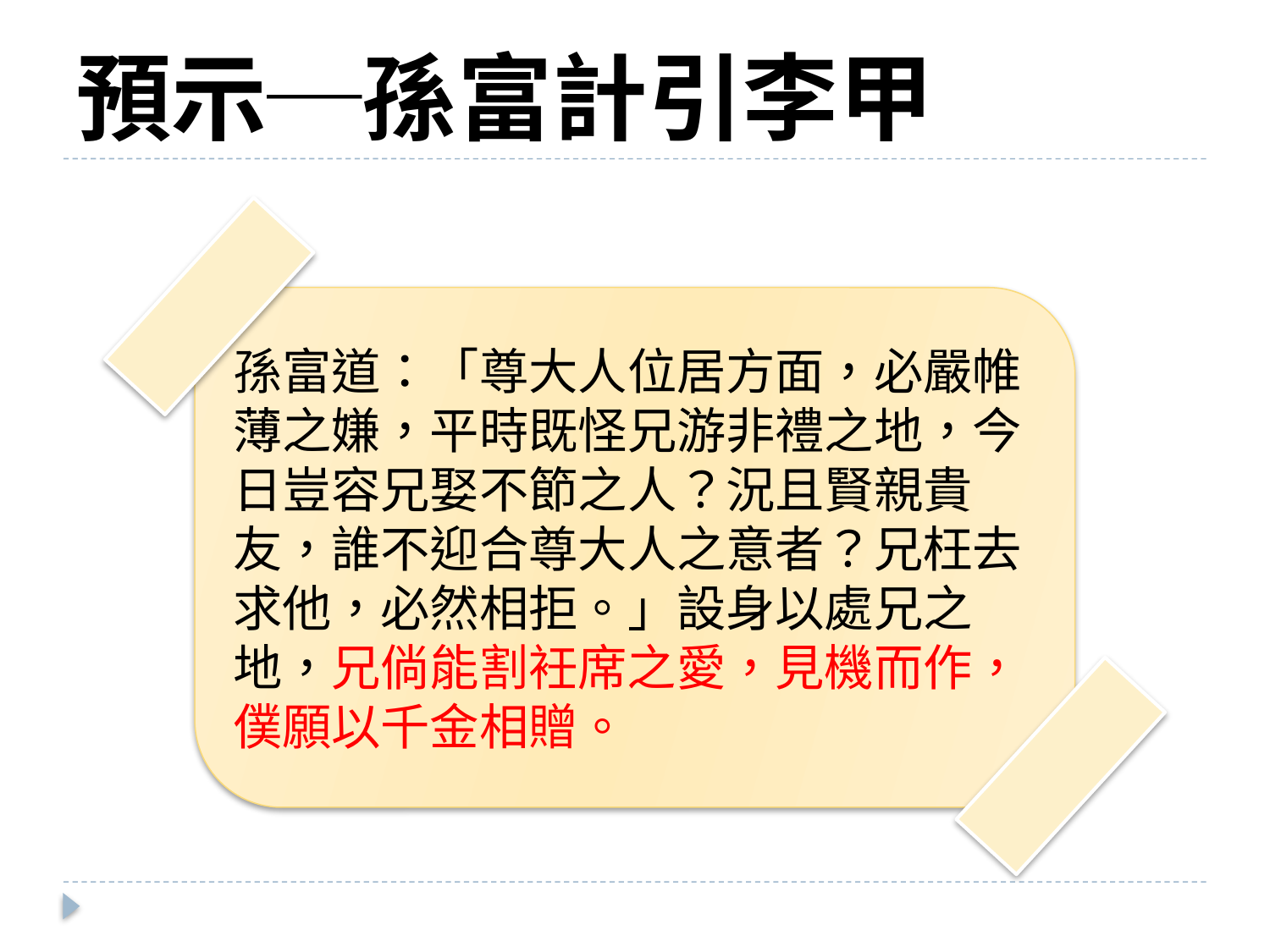

# 預示─孫富計引李甲

孫富道：「尊大人位居方面，必嚴帷薄之嫌，平時既怪兄游非禮之地，今日豈容兄娶不節之人？況且賢親貴友，誰不迎合尊大人之意者？兄枉去求他，必然相拒。」設身以處兄之地，兄倘能割衽席之愛，見機而作，僕願以千金相贈。